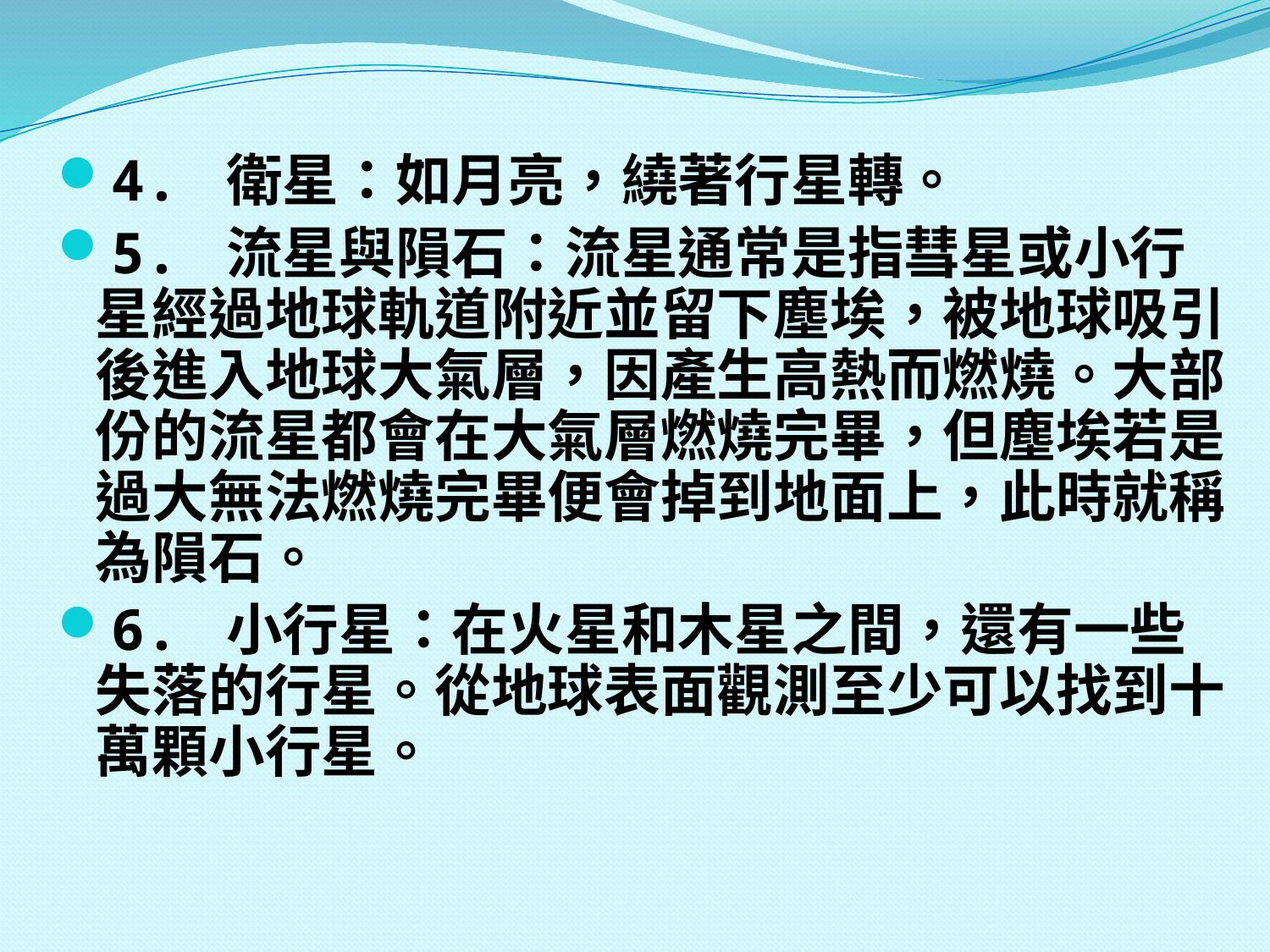

4. 衛星：如月亮，繞著行星轉。
5. 流星與隕石：流星通常是指彗星或小行星經過地球軌道附近並留下塵埃，被地球吸引後進入地球大氣層，因產生高熱而燃燒。大部份的流星都會在大氣層燃燒完畢，但塵埃若是過大無法燃燒完畢便會掉到地面上，此時就稱為隕石。
6. 小行星：在火星和木星之間，還有一些失落的行星。從地球表面觀測至少可以找到十萬顆小行星。